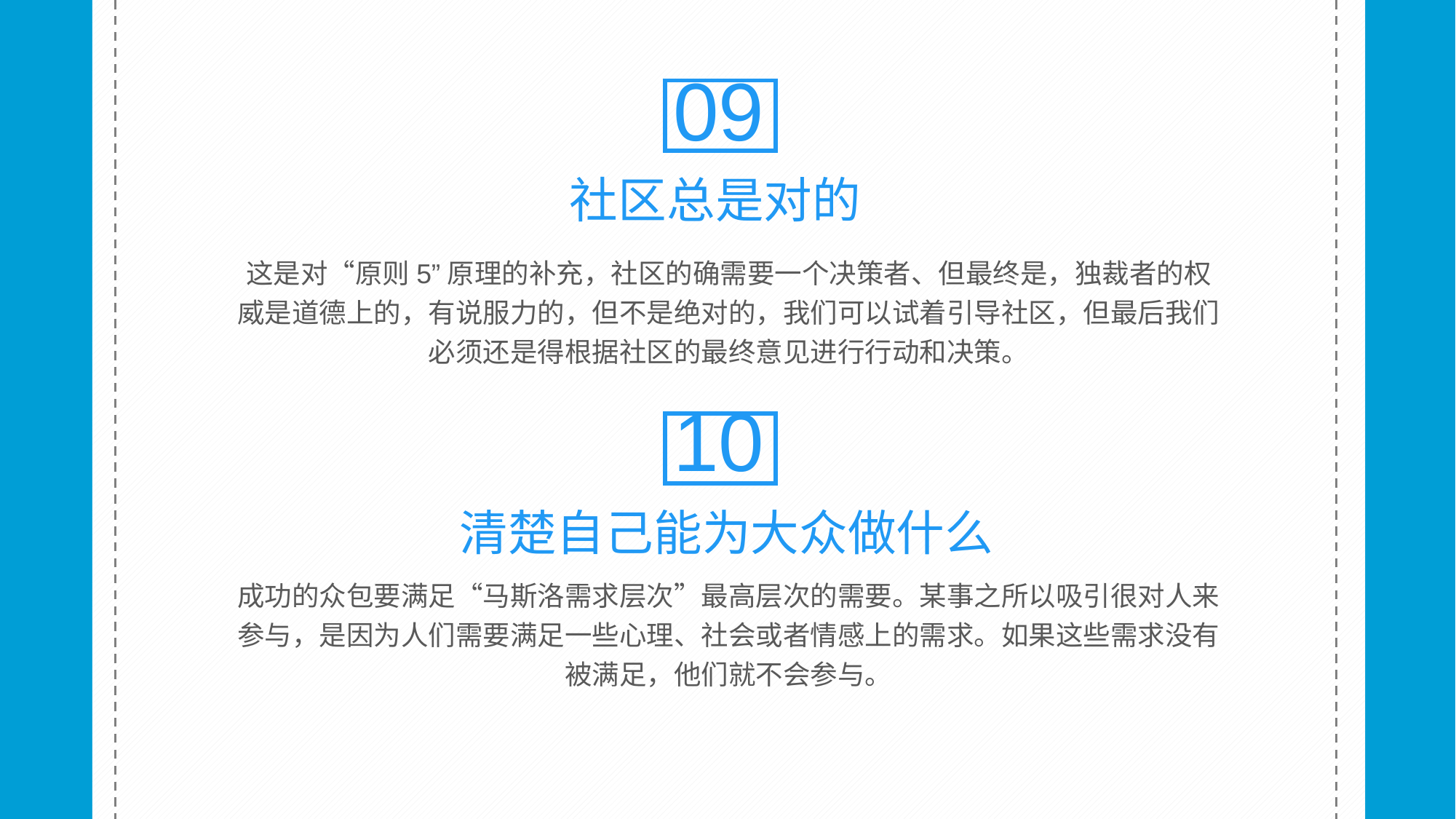

09

社区总是对的
这是对“原则5”原理的补充，社区的确需要一个决策者、但最终是，独裁者的权威是道德上的，有说服力的，但不是绝对的，我们可以试着引导社区，但最后我们必须还是得根据社区的最终意见进行行动和决策。
10

清楚自己能为大众做什么
成功的众包要满足“马斯洛需求层次”最高层次的需要。某事之所以吸引很对人来参与，是因为人们需要满足一些心理、社会或者情感上的需求。如果这些需求没有被满足，他们就不会参与。
www.51pptmoban.c om 搜集整理